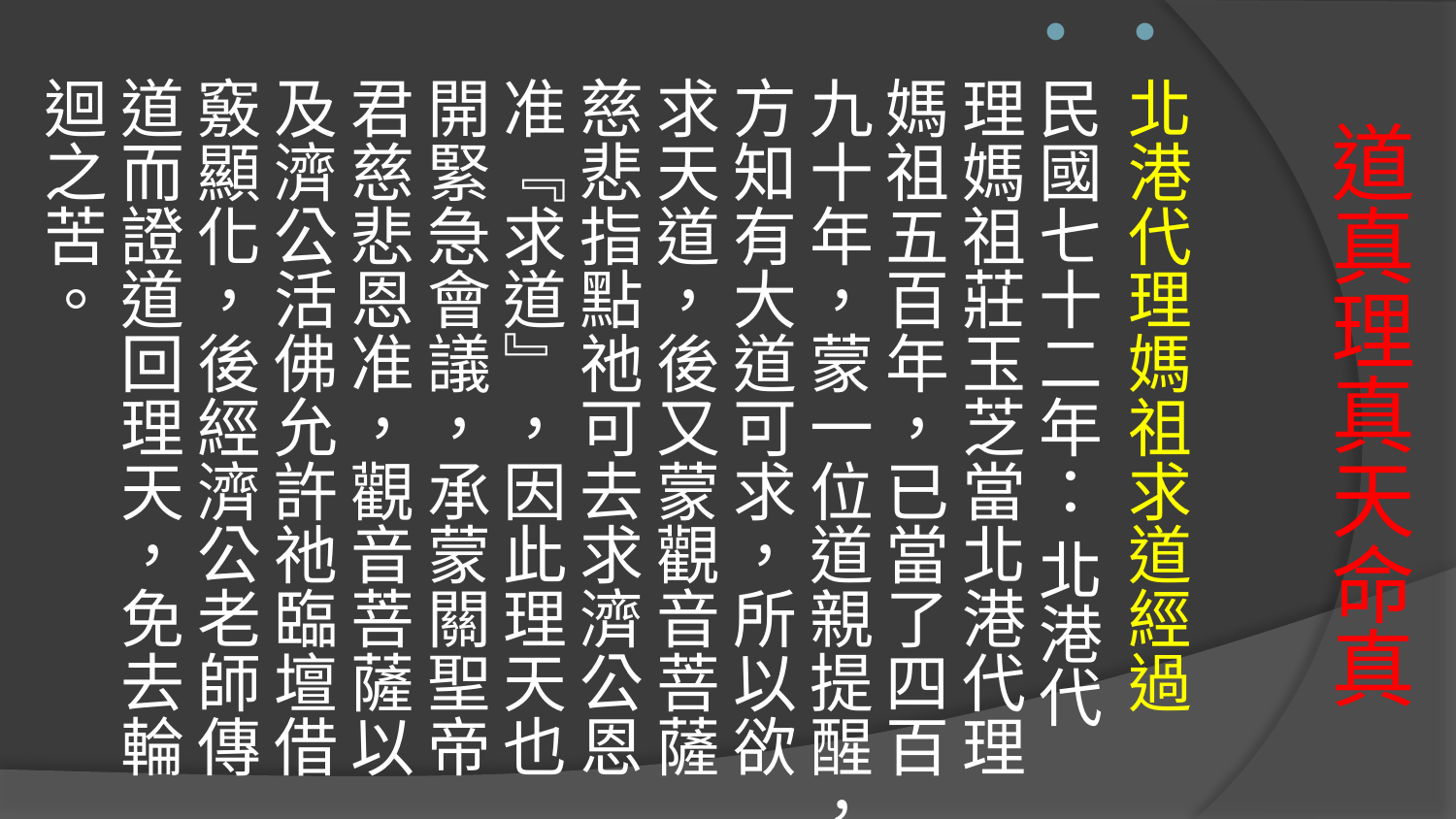

北港代理媽祖求道經過
民國七十二年： 北港代理媽祖莊玉芝當北港代理媽祖五百年，已當了四百九十年，蒙一位道親提醒，方知有大道可求，所以欲求天道，後又蒙觀音菩薩慈悲指點祂可去求濟公恩准『求道』，因此理天也開緊急會議，承蒙關聖帝君慈悲恩准，觀音菩薩以及濟公活佛允許祂臨壇借竅顯化，後經濟公老師傳道而證道回理天，免去輪迴之苦。
# 道真理真天命真